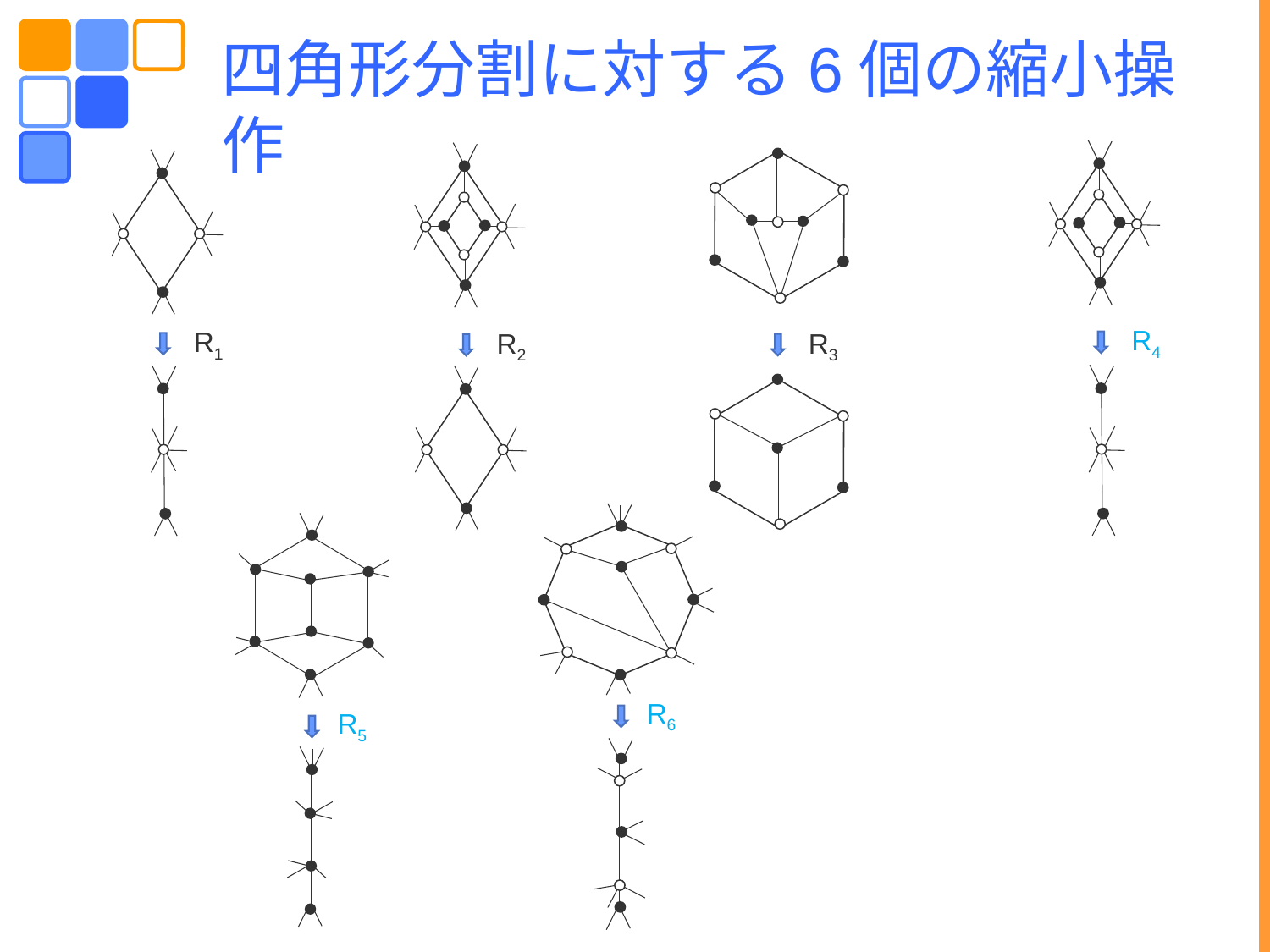

四角形分割に対する6個の縮小操作

R4

R1
R3
R2

R6

R5